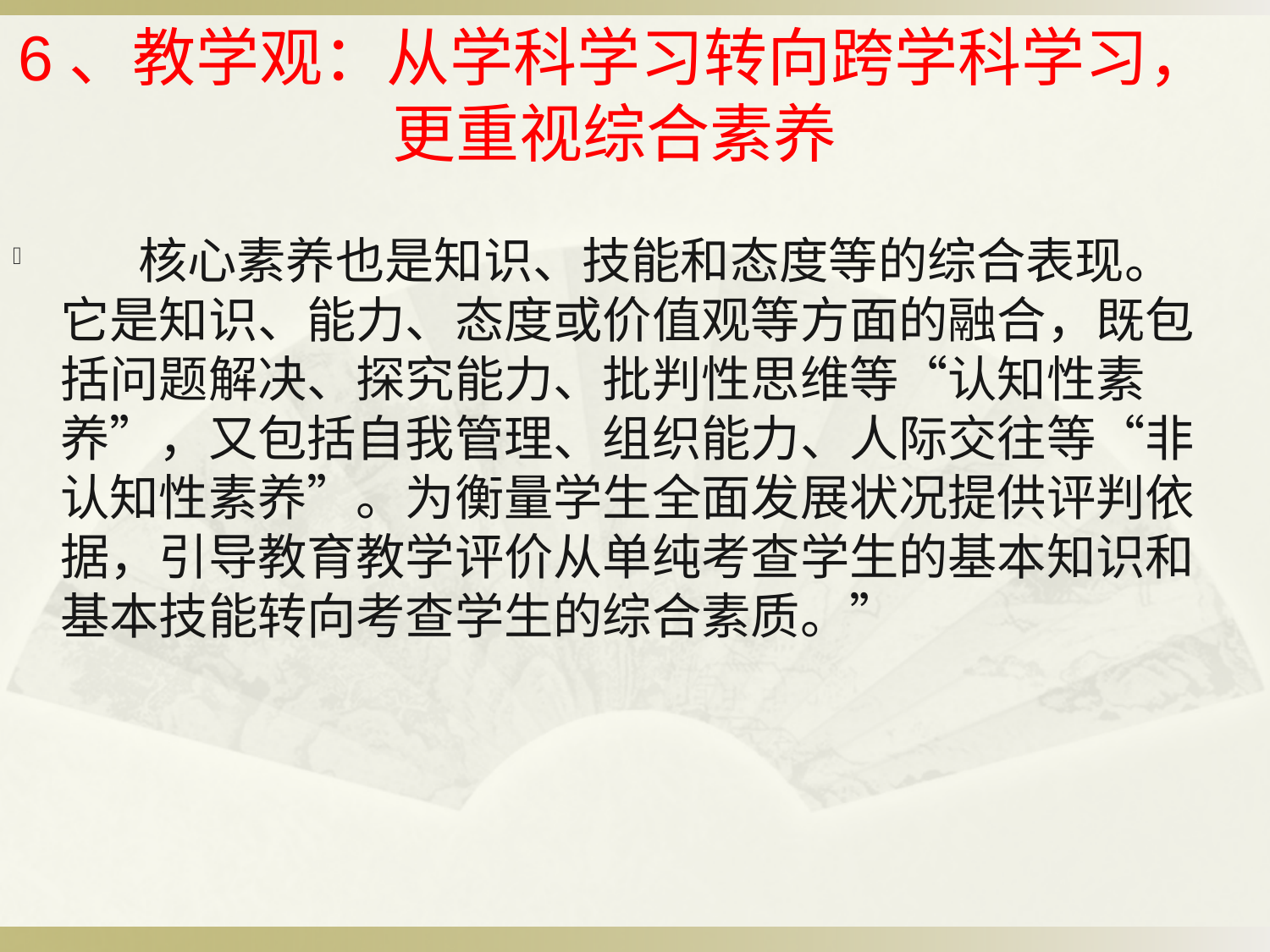

# 6、教学观：从学科学习转向跨学科学习，更重视综合素养
      核心素养也是知识、技能和态度等的综合表现。它是知识、能力、态度或价值观等方面的融合，既包括问题解决、探究能力、批判性思维等“认知性素养”，又包括自我管理、组织能力、人际交往等“非认知性素养”。为衡量学生全面发展状况提供评判依据，引导教育教学评价从单纯考查学生的基本知识和基本技能转向考查学生的综合素质。”